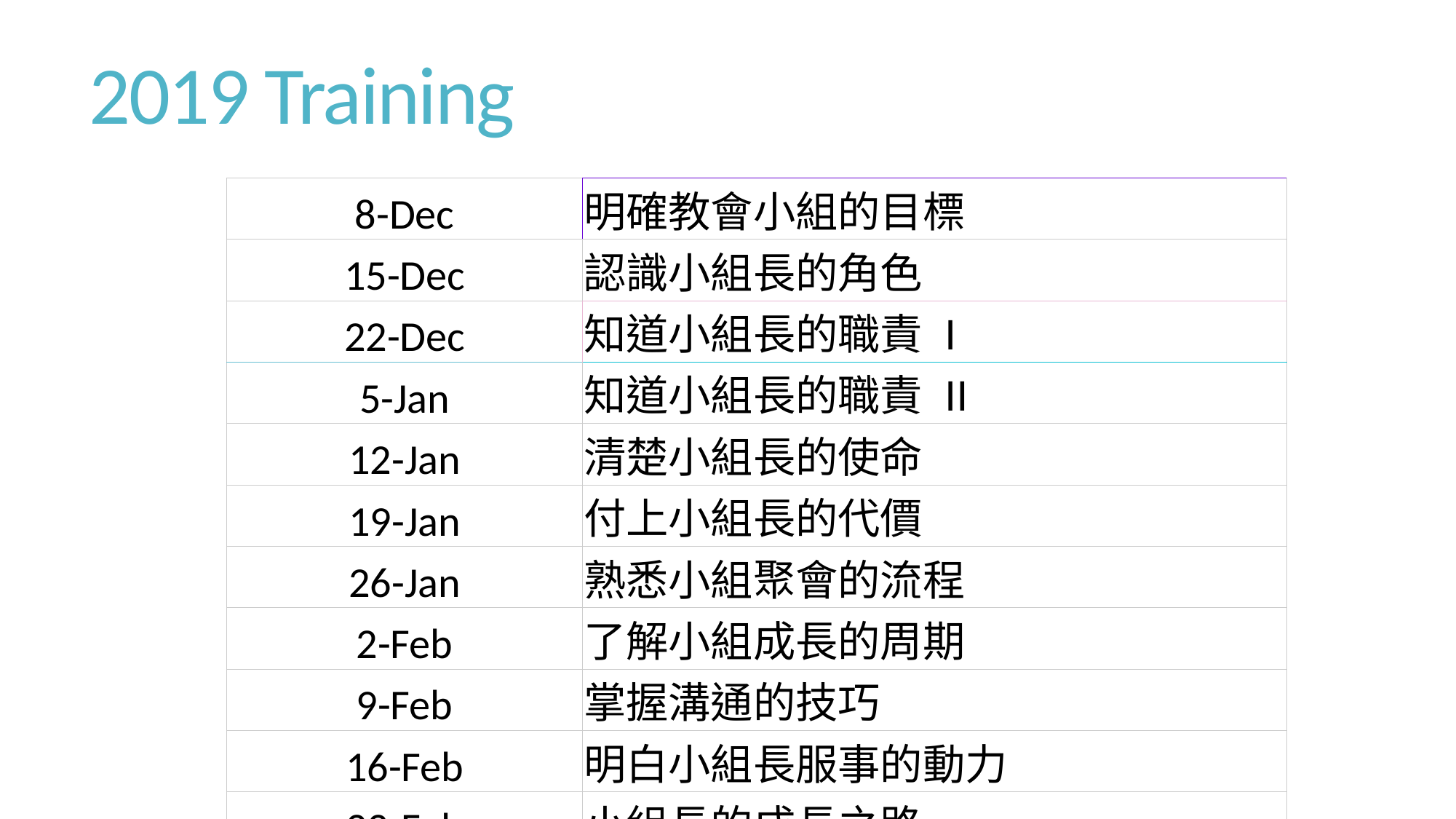

# 2019 Training
| 8-Dec | 明確教會小組的目標 |
| --- | --- |
| 15-Dec | 認識小組長的角色 |
| 22-Dec | 知道小組長的職責 I |
| 5-Jan | 知道小組長的職責 II |
| 12-Jan | 清楚小組長的使命 |
| 19-Jan | 付上小組長的代價 |
| 26-Jan | 熟悉小組聚會的流程 |
| 2-Feb | 了解小組成長的周期 |
| 9-Feb | 掌握溝通的技巧 |
| 16-Feb | 明白小組長服事的動力 |
| 23-Feb | 小組長的成長之路 |